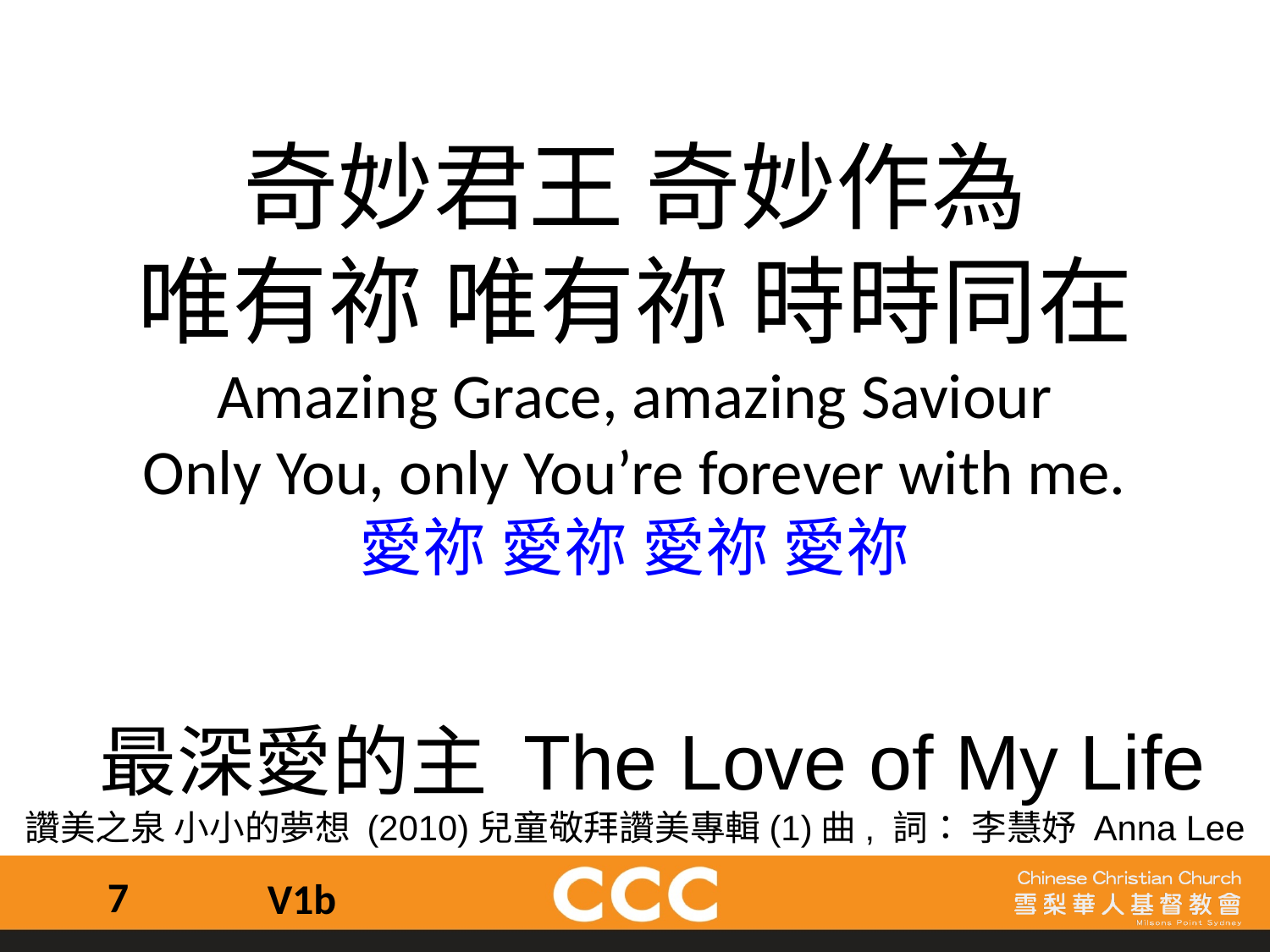

奇妙君王 奇妙作為
唯有祢 唯有祢 時時同在
Amazing Grace, amazing Saviour
Only You, only You’re forever with me.
愛祢 愛祢 愛祢 愛祢
 最深愛的主 The Love of My Life
讚美之泉 小小的夢想 (2010)兒童敬拜讚美專輯(1)曲, 詞： 李慧妤 Anna Lee
7
V1b